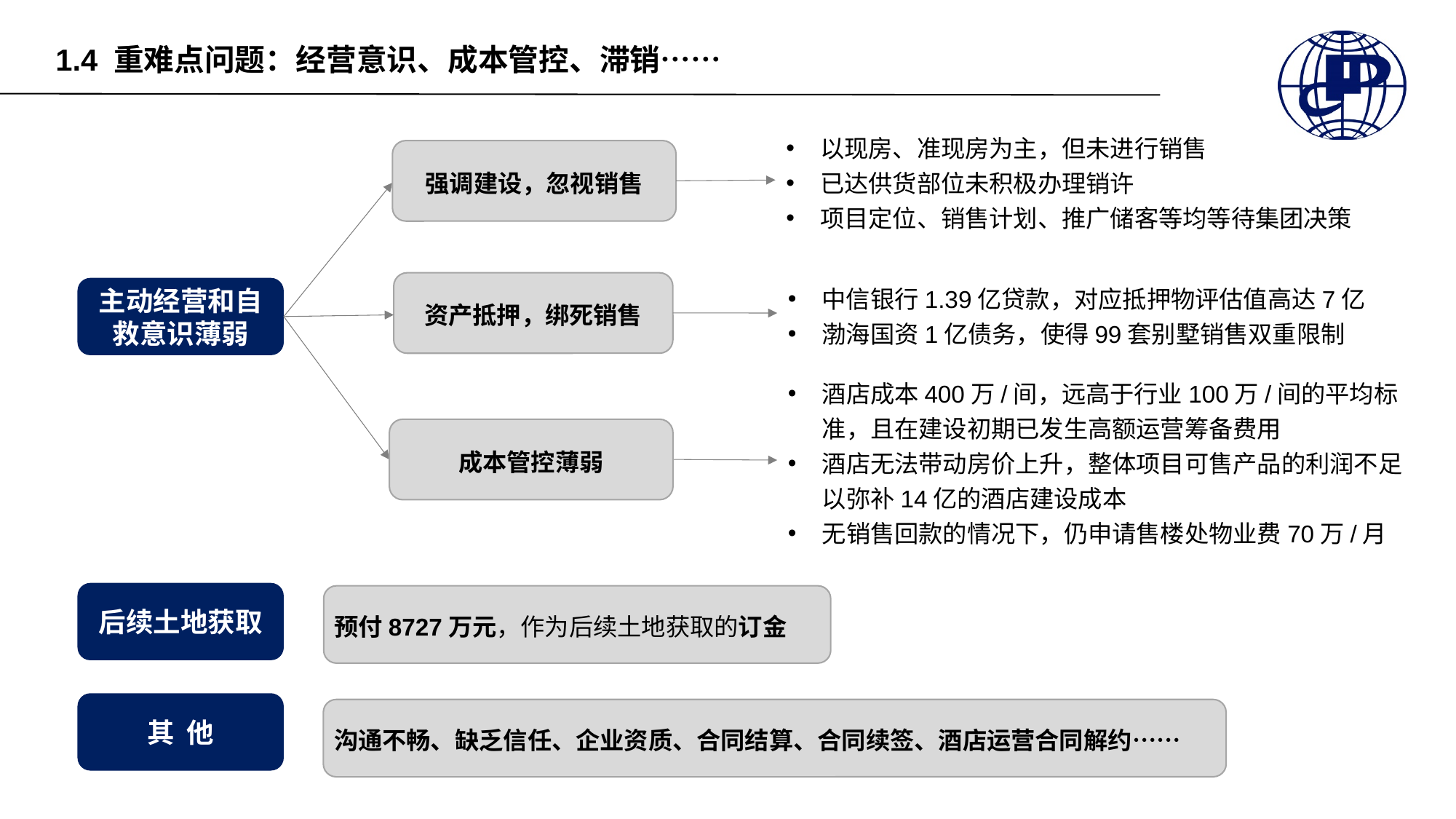

1.4 重难点问题：经营意识、成本管控、滞销……
以现房、准现房为主，但未进行销售
已达供货部位未积极办理销许
项目定位、销售计划、推广储客等均等待集团决策

强调建设，忽视销售

资产抵押，绑死销售
中信银行1.39亿贷款，对应抵押物评估值高达7亿
渤海国资1亿债务，使得99套别墅销售双重限制
主动经营和自救意识薄弱
酒店成本400万/间，远高于行业100万/间的平均标准，且在建设初期已发生高额运营筹备费用
酒店无法带动房价上升，整体项目可售产品的利润不足以弥补14亿的酒店建设成本
无销售回款的情况下，仍申请售楼处物业费70万/月

成本管控薄弱
后续土地获取

预付8727万元，作为后续土地获取的订金
其  他

沟通不畅、缺乏信任、企业资质、合同结算、合同续签、酒店运营合同解约……